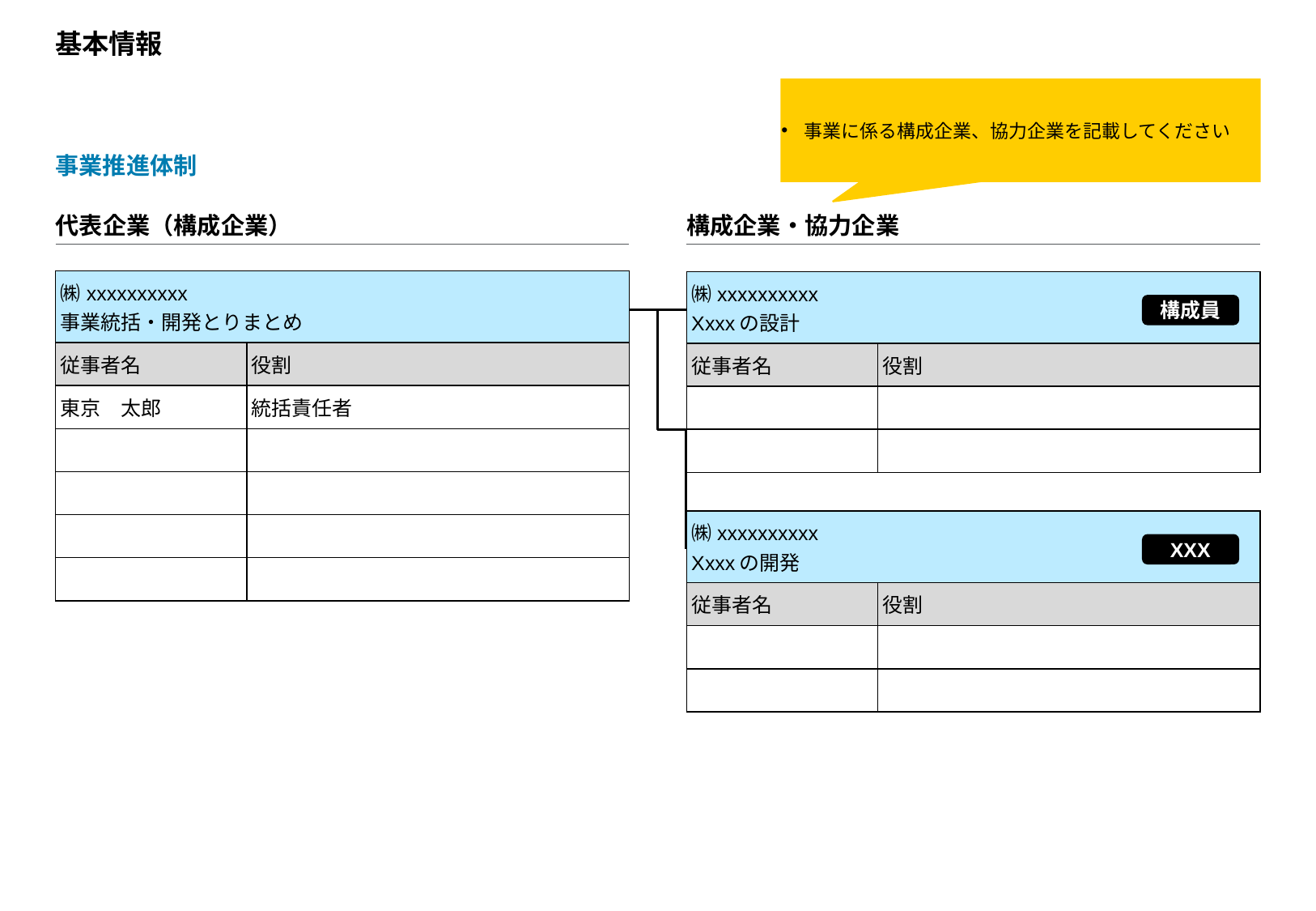

基本情報
事業に係る構成企業、協力企業を記載してください
事業推進体制
代表企業（構成企業）
構成企業・協力企業
| ㈱xxxxxxxxxx 事業統括・開発とりまとめ |  |
| --- | --- |
| 従事者名 | 役割 |
| 東京　太郎 | 統括責任者 |
|  |  |
|  |  |
|  |  |
|  |  |
| ㈱xxxxxxxxxx Xxxxの設計 |  |
| --- | --- |
| 従事者名 | 役割 |
|  |  |
|  |  |
構成員
| ㈱xxxxxxxxxx Xxxxの開発 |  |
| --- | --- |
| 従事者名 | 役割 |
|  |  |
|  |  |
XXX